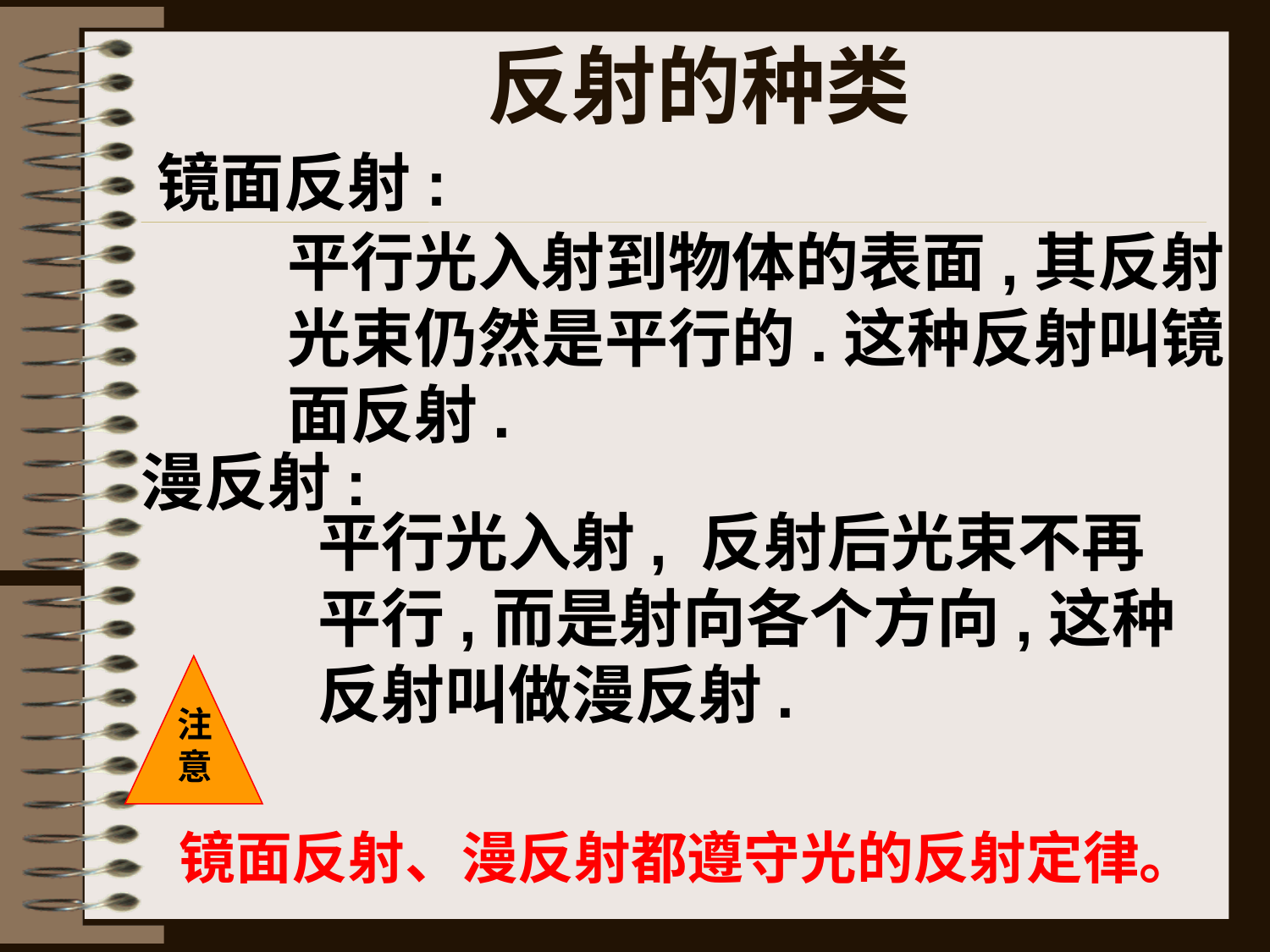

反射的种类
镜面反射:
平行光入射到物体的表面,其反射光束仍然是平行的.这种反射叫镜面反射.
漫反射:
平行光入射, 反射后光束不再平行,而是射向各个方向,这种反射叫做漫反射.

注
意
镜面反射、漫反射都遵守光的反射定律。